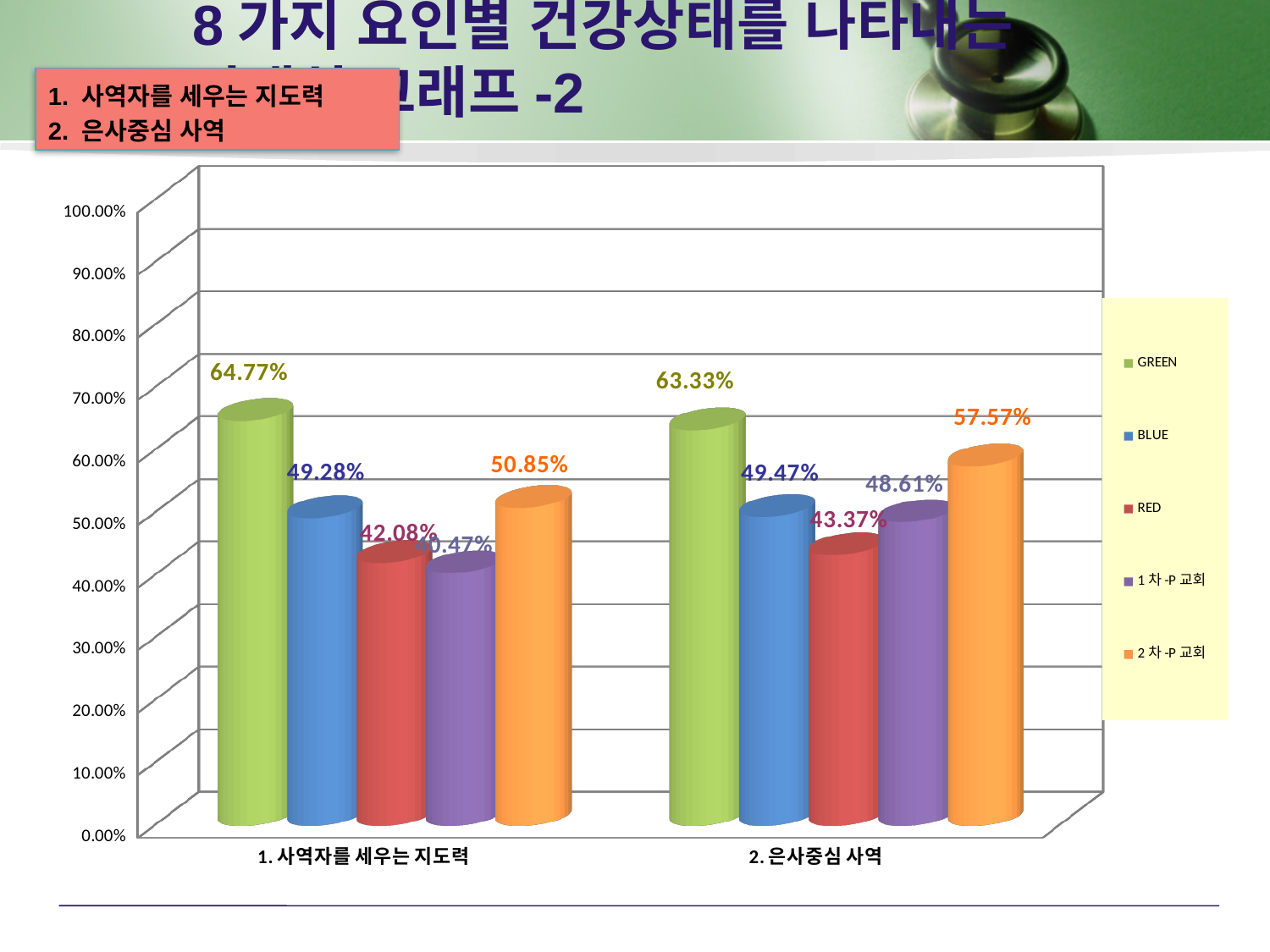

# 8가지 요인별 건강상태를 나타내는 상대치 그래프-2
1. 사역자를 세우는 지도력
2. 은사중심 사역

[unsupported chart]